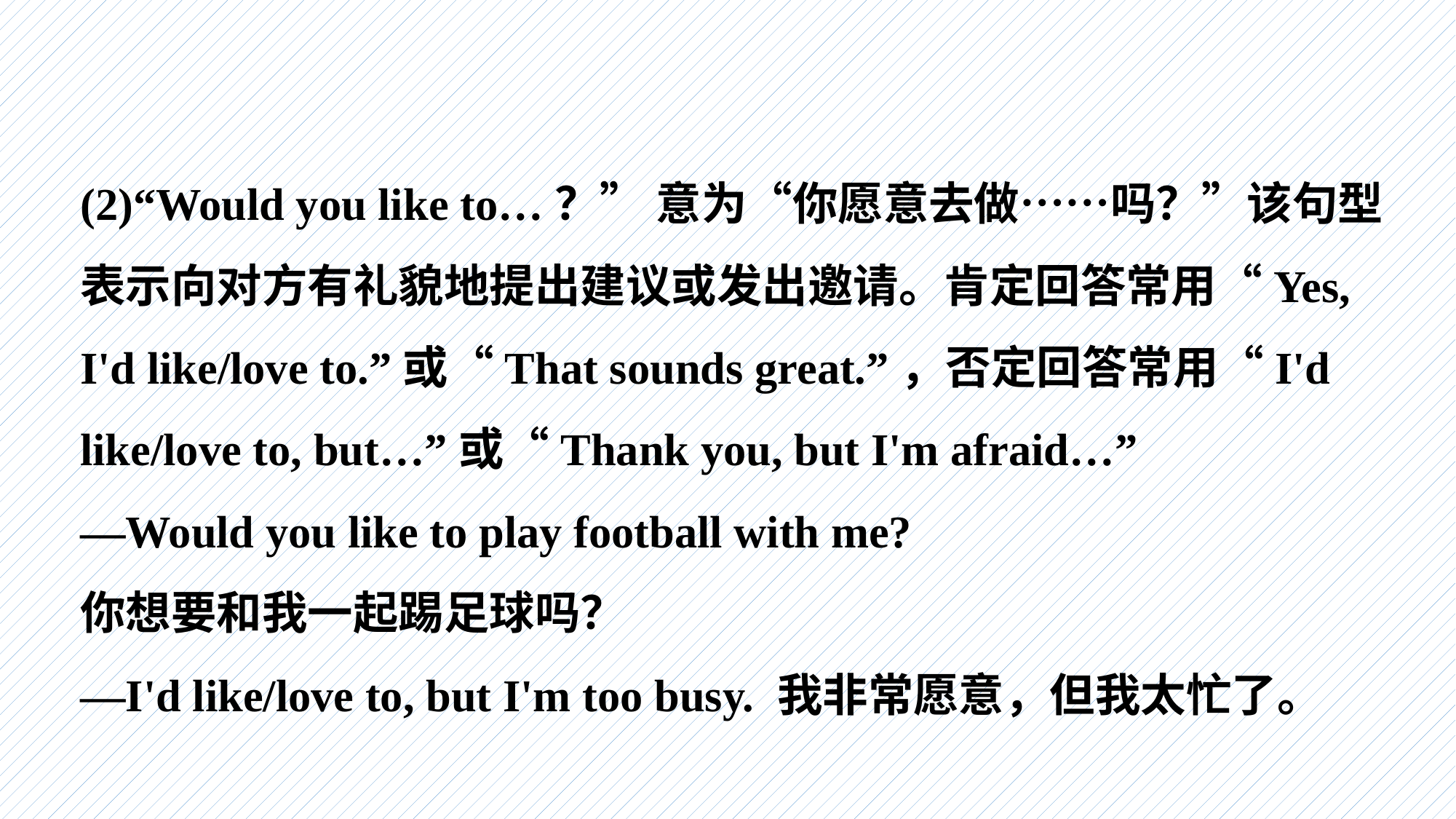

(2)“Would you like to…？” 意为“你愿意去做……吗？”该句型表示向对方有礼貌地提出建议或发出邀请。肯定回答常用“Yes, I'd like/love to.”或“That sounds great.”，否定回答常用“I'd like/love to, but…”或“Thank you, but I'm afraid…”
—Would you like to play football with me?
你想要和我一起踢足球吗？
—I'd like/love to, but I'm too busy. 我非常愿意，但我太忙了。